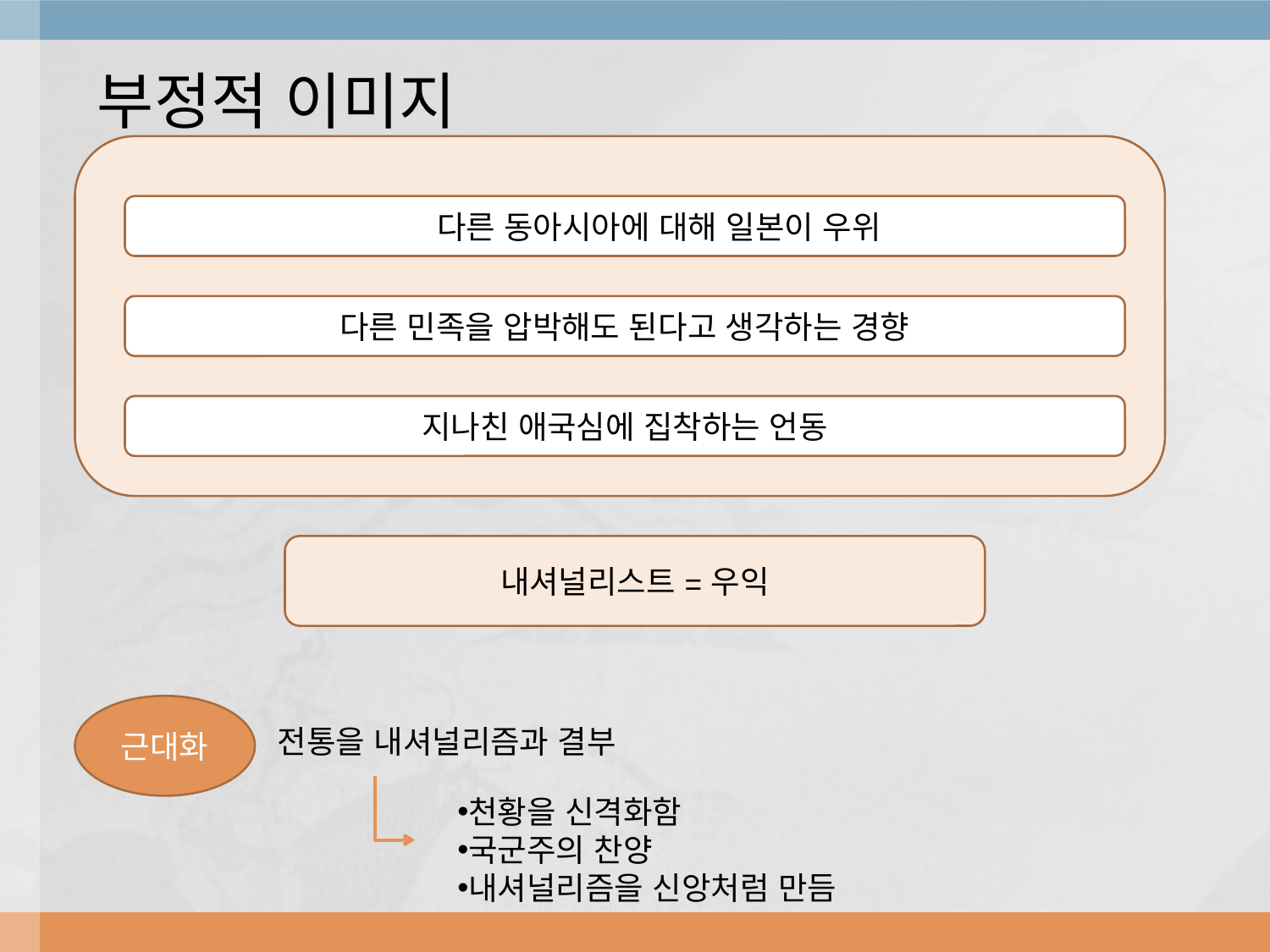

부정적 이미지

다른 동아시아에 대해 일본이 우위생각
다른 민족을 압박해도 된다고 생각하는 경향
지나친 애국심에 집착하는 언동
내셔널리스트=우익
근대화
전통을 내셔널리즘과 결부
천황을 신격화함
국군주의 찬양
내셔널리즘을 신앙처럼 만듬